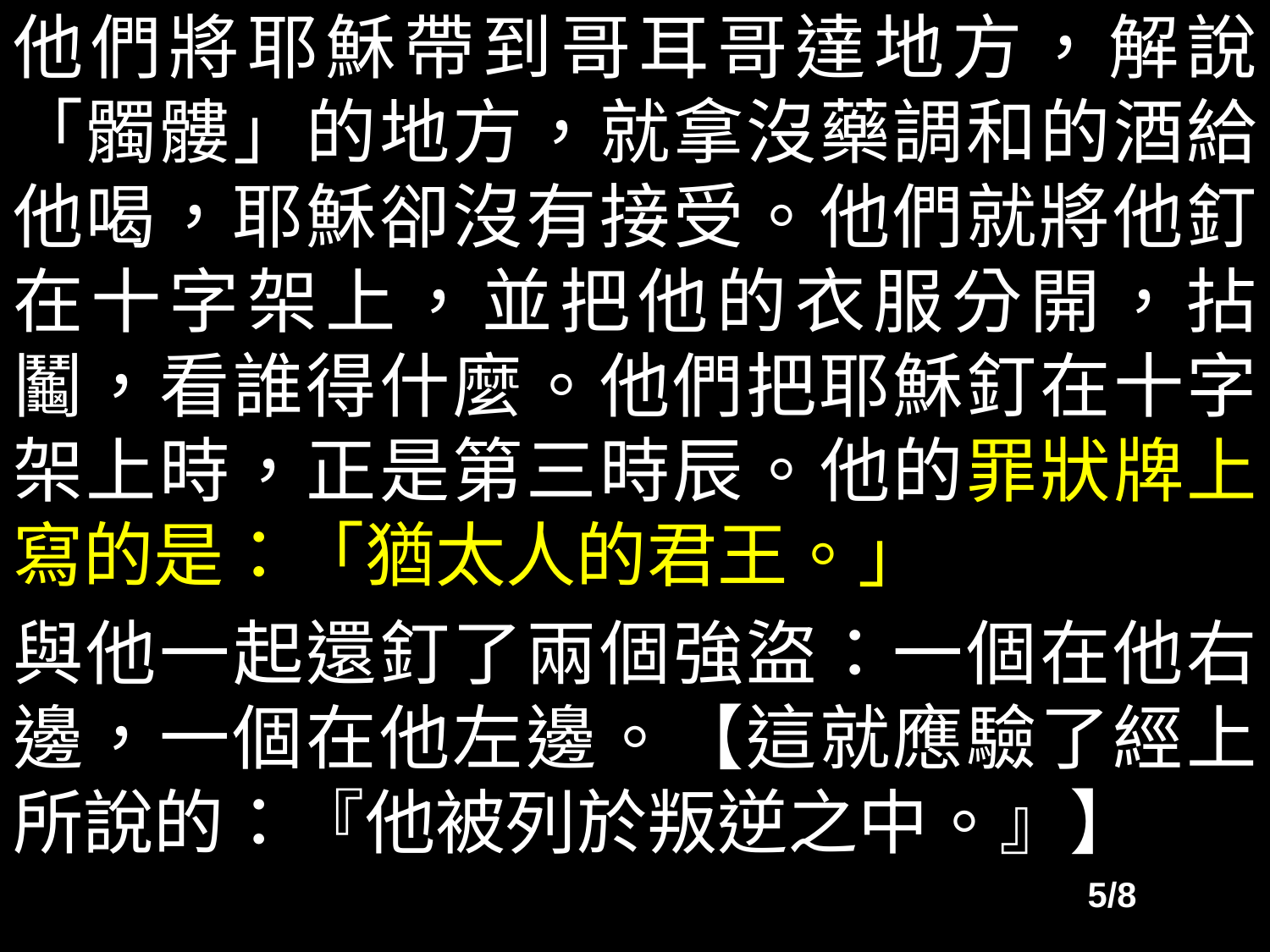

他們將耶穌帶到哥耳哥達地方，解說「髑髏」的地方，就拿沒藥調和的酒給他喝，耶穌卻沒有接受。他們就將他釘在十字架上，並把他的衣服分開，拈鬮，看誰得什麼。他們把耶穌釘在十字架上時，正是第三時辰。他的罪狀牌上寫的是：「猶太人的君王。」
與他一起還釘了兩個強盜：一個在他右邊，一個在他左邊。【這就應驗了經上所說的：『他被列於叛逆之中。』】
5/8